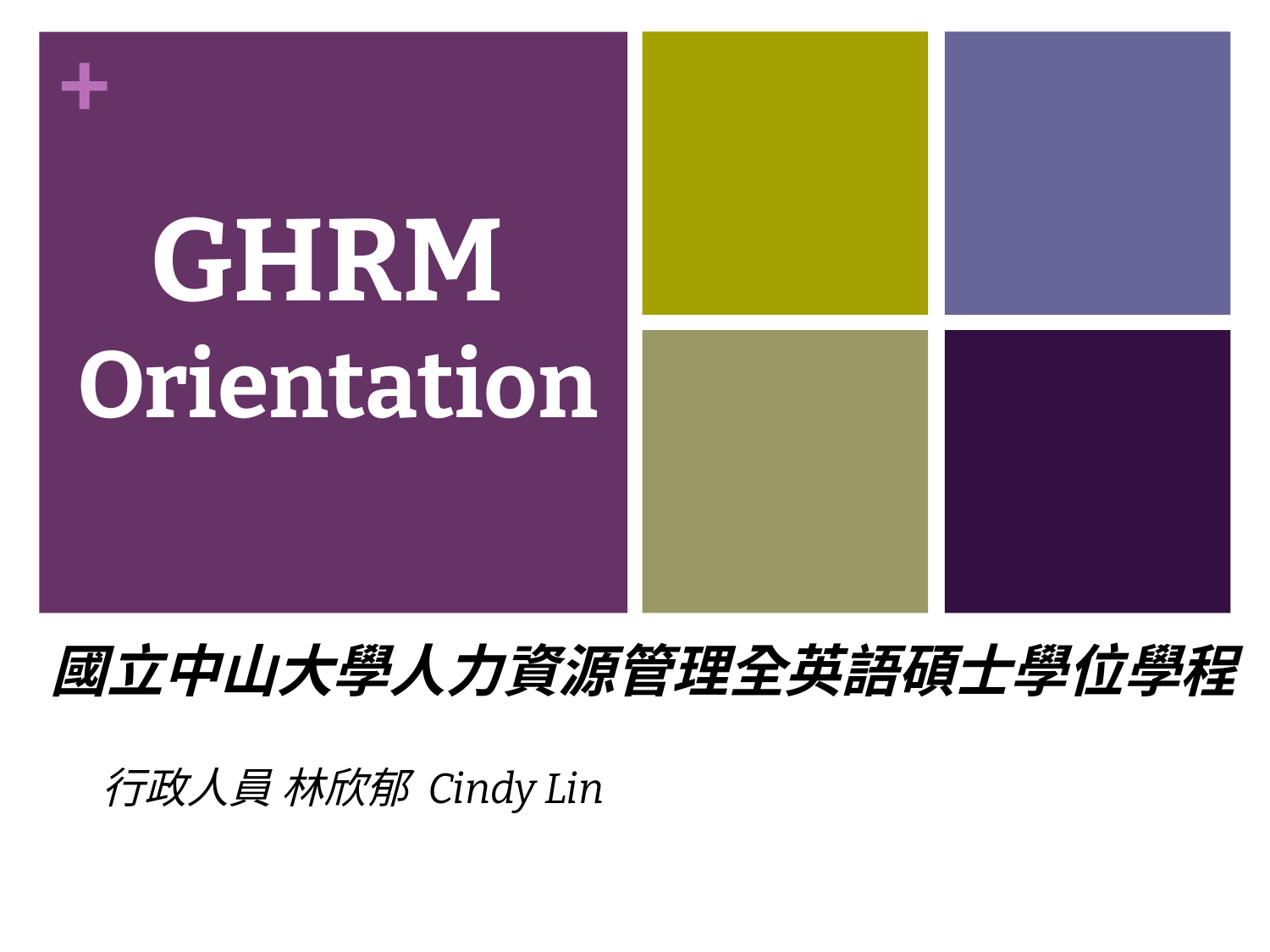

# GHRM Orientation
國立中山大學人力資源管理全英語碩士學位學程
行政人員 林欣郁 Cindy Lin